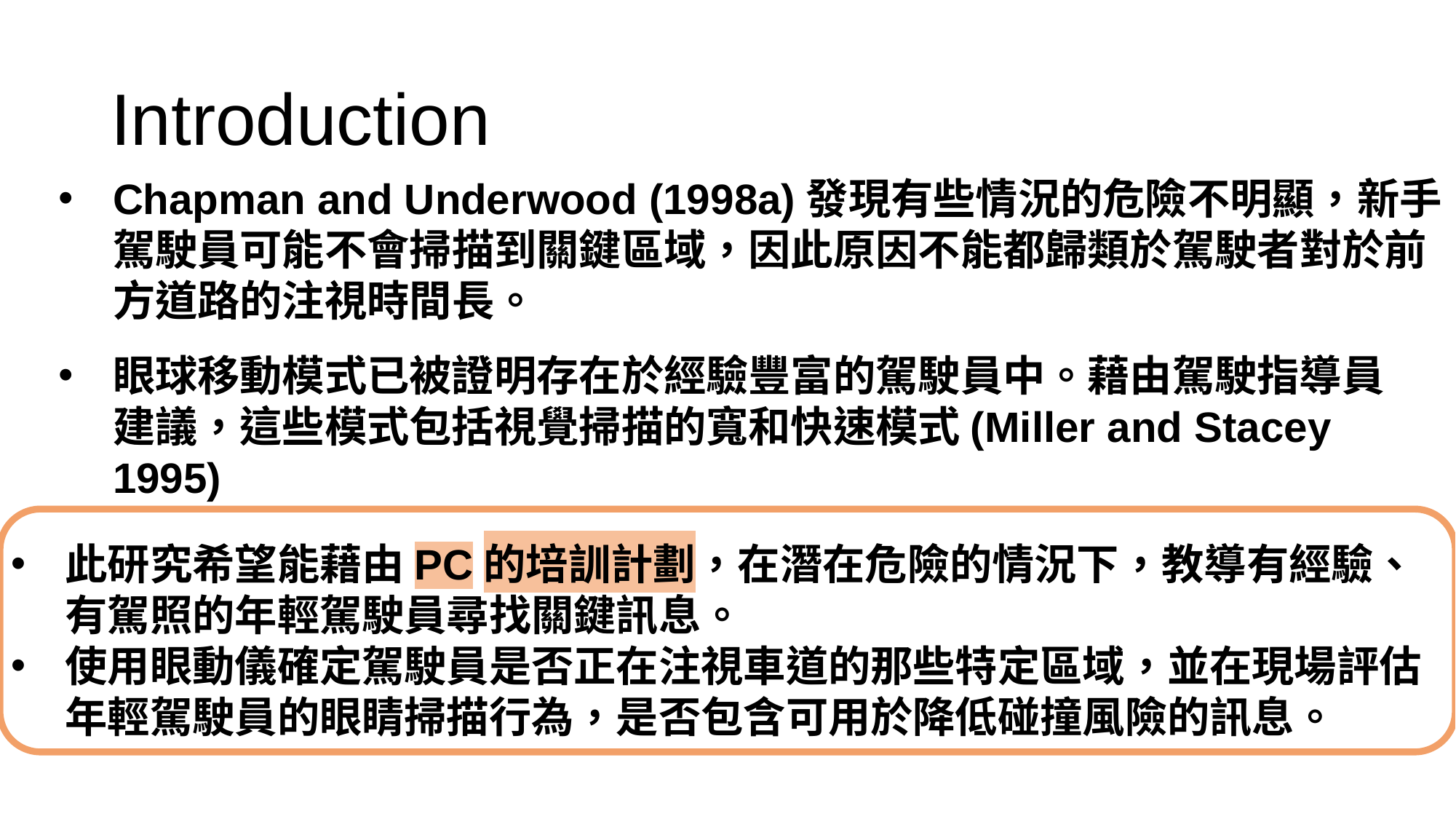

Introduction
Chapman and Underwood (1998a)發現有些情況的危險不明顯，新手駕駛員可能不會掃描到關鍵區域，因此原因不能都歸類於駕駛者對於前方道路的注視時間長。
眼球移動模式已被證明存在於經驗豐富的駕駛員中。藉由駕駛指導員建議，這些模式包括視覺掃描的寬和快速模式(Miller and Stacey 1995)

此研究希望能藉由PC的培訓計劃，在潛在危險的情況下，教導有經驗、有駕照的年輕駕駛員尋找關鍵訊息。
使用眼動儀確定駕駛員是否正在注視車道的那些特定區域，並在現場評估年輕駕駛員的眼睛掃描行為，是否包含可用於降低碰撞風險的訊息。